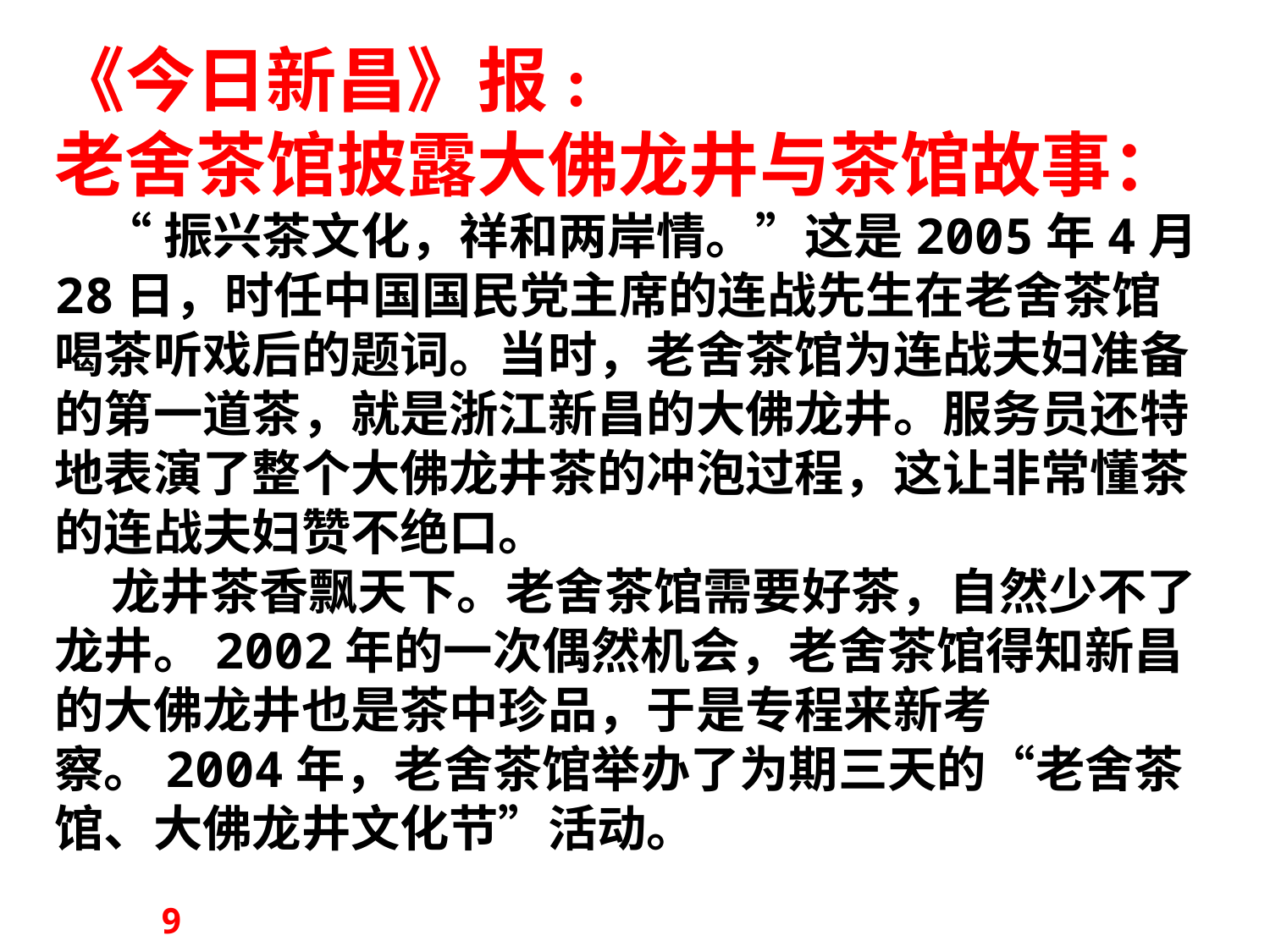

《今日新昌》报:
老舍茶馆披露大佛龙井与茶馆故事：
     “振兴茶文化，祥和两岸情。”这是2005年4月28日，时任中国国民党主席的连战先生在老舍茶馆喝茶听戏后的题词。当时，老舍茶馆为连战夫妇准备的第一道茶，就是浙江新昌的大佛龙井。服务员还特地表演了整个大佛龙井茶的冲泡过程，这让非常懂茶的连战夫妇赞不绝口。
    龙井茶香飘天下。老舍茶馆需要好茶，自然少不了龙井。2002年的一次偶然机会，老舍茶馆得知新昌的大佛龙井也是茶中珍品，于是专程来新考察。2004年，老舍茶馆举办了为期三天的“老舍茶馆、大佛龙井文化节”活动。
                                                            9